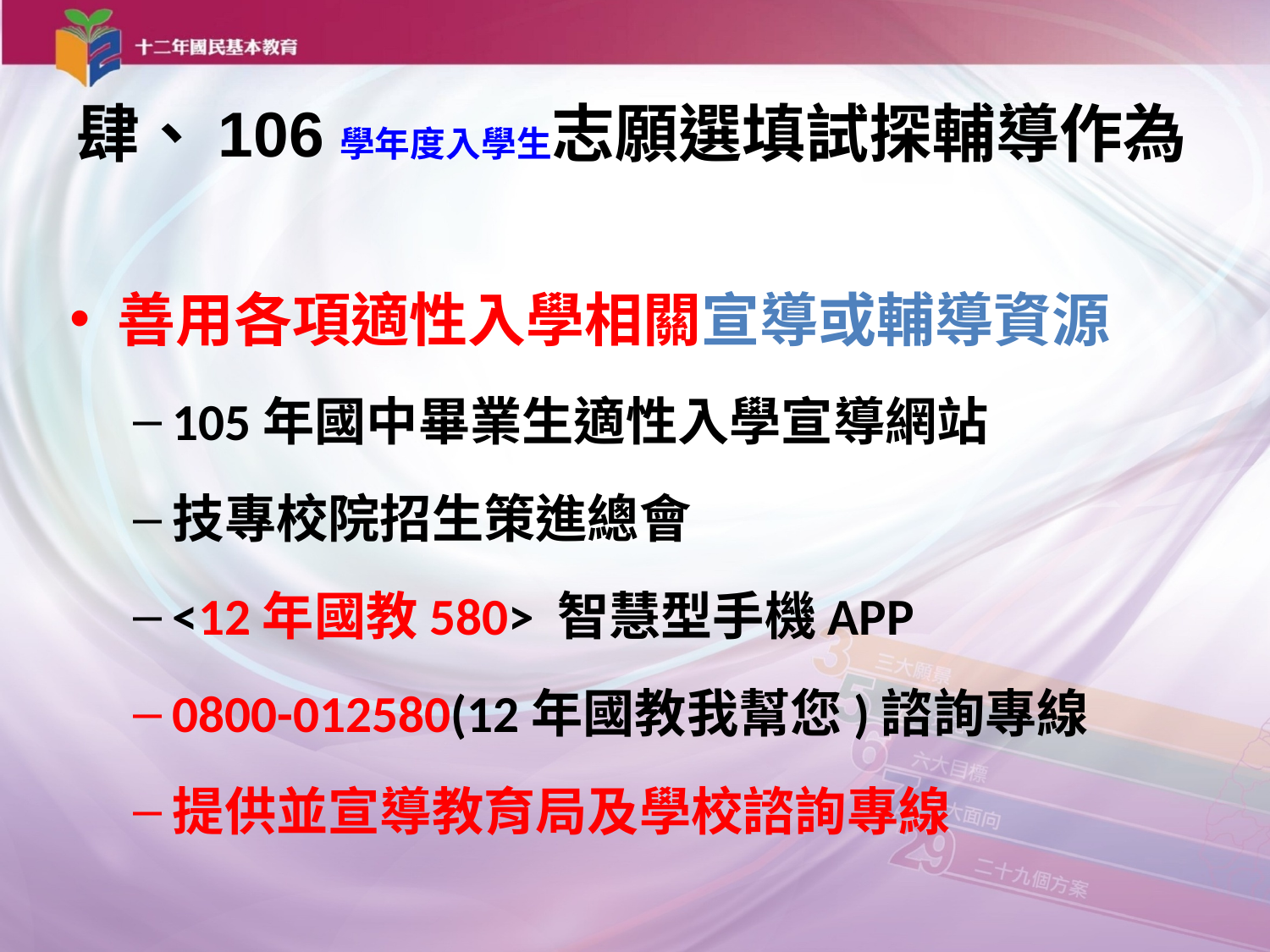

# 肆、106學年度入學生志願選填試探輔導作為

善用各項適性入學相關宣導或輔導資源
105年國中畢業生適性入學宣導網站
技專校院招生策進總會
<12年國教580> 智慧型手機APP
0800-012580(12年國教我幫您)諮詢專線
提供並宣導教育局及學校諮詢專線